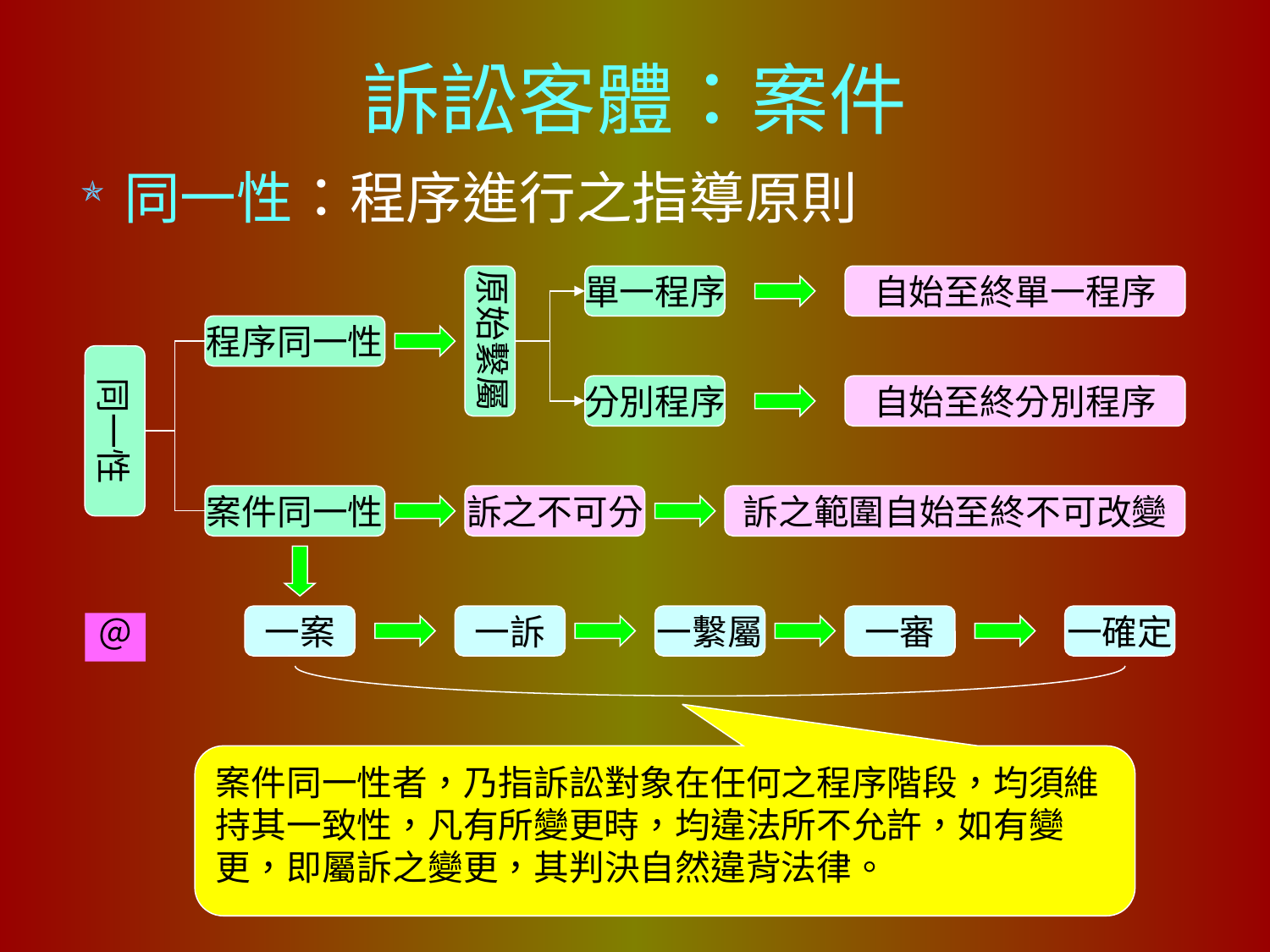

# 訴訟客體：案件
同一性：程序進行之指導原則
原始繫屬
單一程序
自始至終單一程序

程序同一性

同一性
分別程序
自始至終分別程序

案件同一性
訴之不可分
訴之範圍自始至終不可改變

一案
一訴
一繫屬
一審
一確定
＠

案件同一性者，乃指訴訟對象在任何之程序階段，均須維持其一致性，凡有所變更時，均違法所不允許，如有變更，即屬訴之變更，其判決自然違背法律。